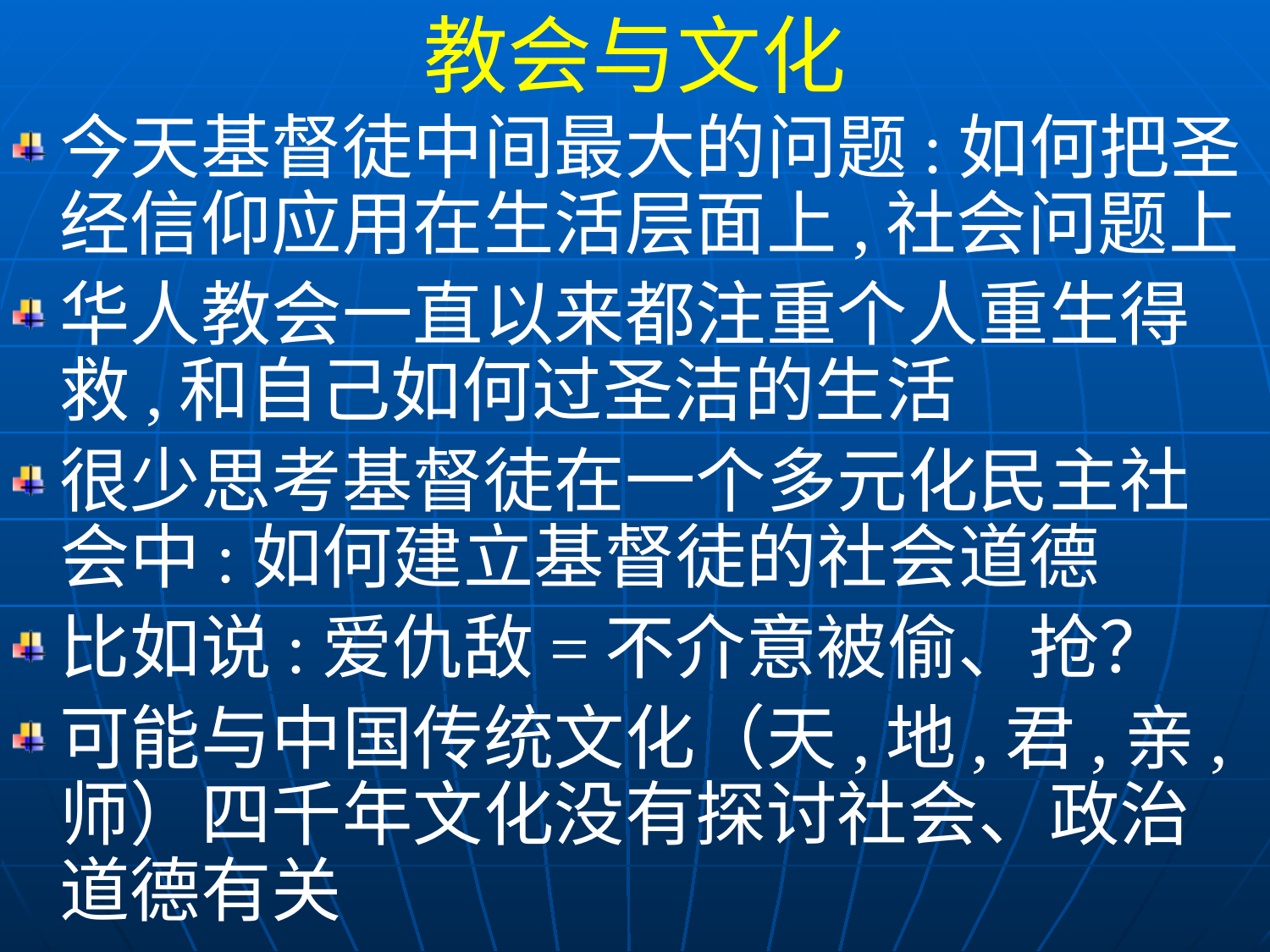

教会与文化
今天基督徒中间最大的问题:如何把圣经信仰应用在生活层面上,社会问题上
华人教会一直以来都注重个人重生得救,和自己如何过圣洁的生活
很少思考基督徒在一个多元化民主社会中:如何建立基督徒的社会道德
比如说:爱仇敌=不介意被偷、抢？
可能与中国传统文化（天,地,君,亲,师）四千年文化没有探讨社会、政治道德有关